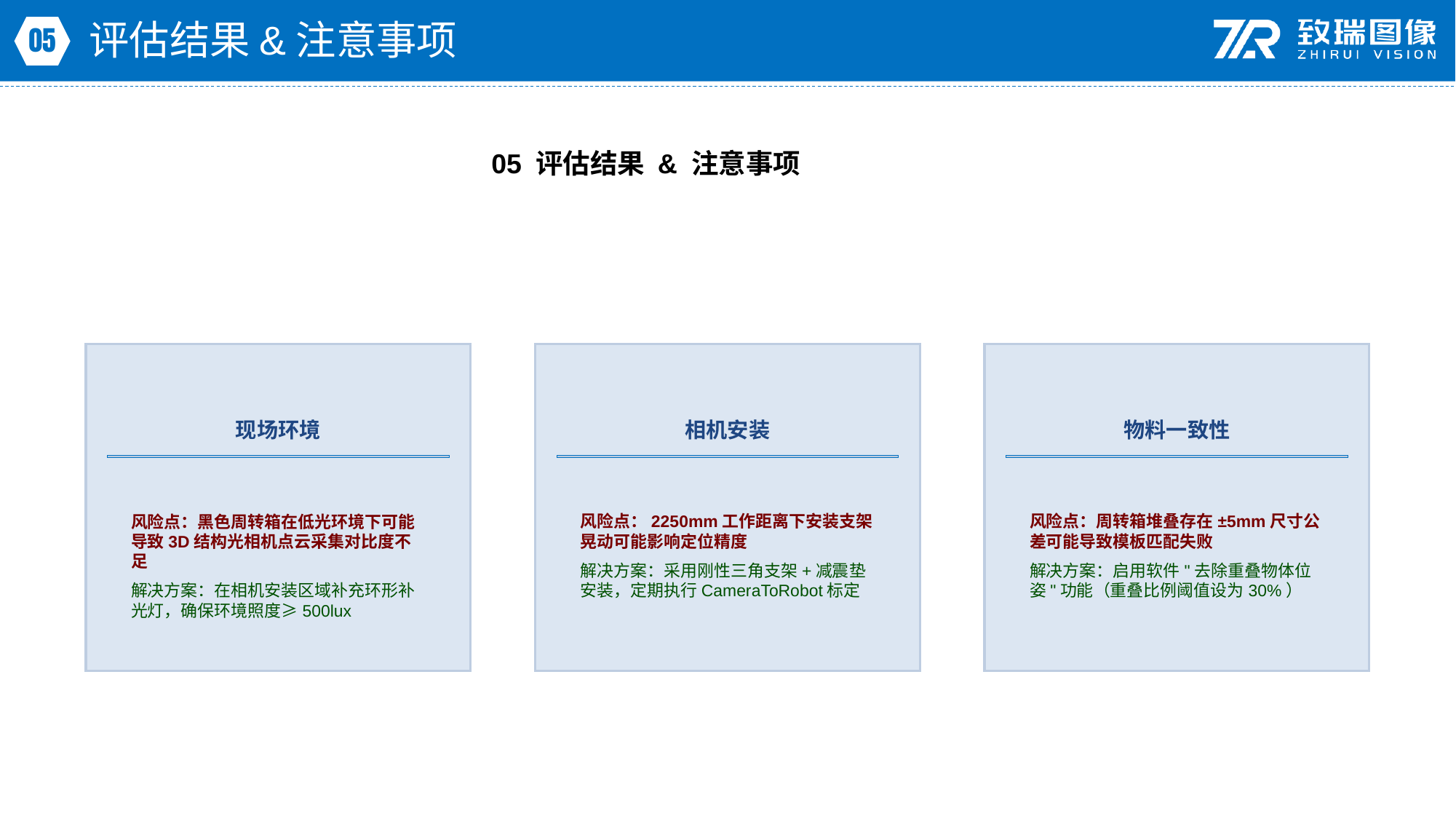

评估结果&注意事项
05

05 评估结果 & 注意事项

现场环境

相机安装

物料一致性

风险点：黑色周转箱在低光环境下可能导致3D结构光相机点云采集对比度不足
解决方案：在相机安装区域补充环形补光灯，确保环境照度≥500lux

风险点：2250mm工作距离下安装支架晃动可能影响定位精度
解决方案：采用刚性三角支架+减震垫安装，定期执行CameraToRobot标定

风险点：周转箱堆叠存在±5mm尺寸公差可能导致模板匹配失败
解决方案：启用软件"去除重叠物体位姿"功能（重叠比例阈值设为30%）